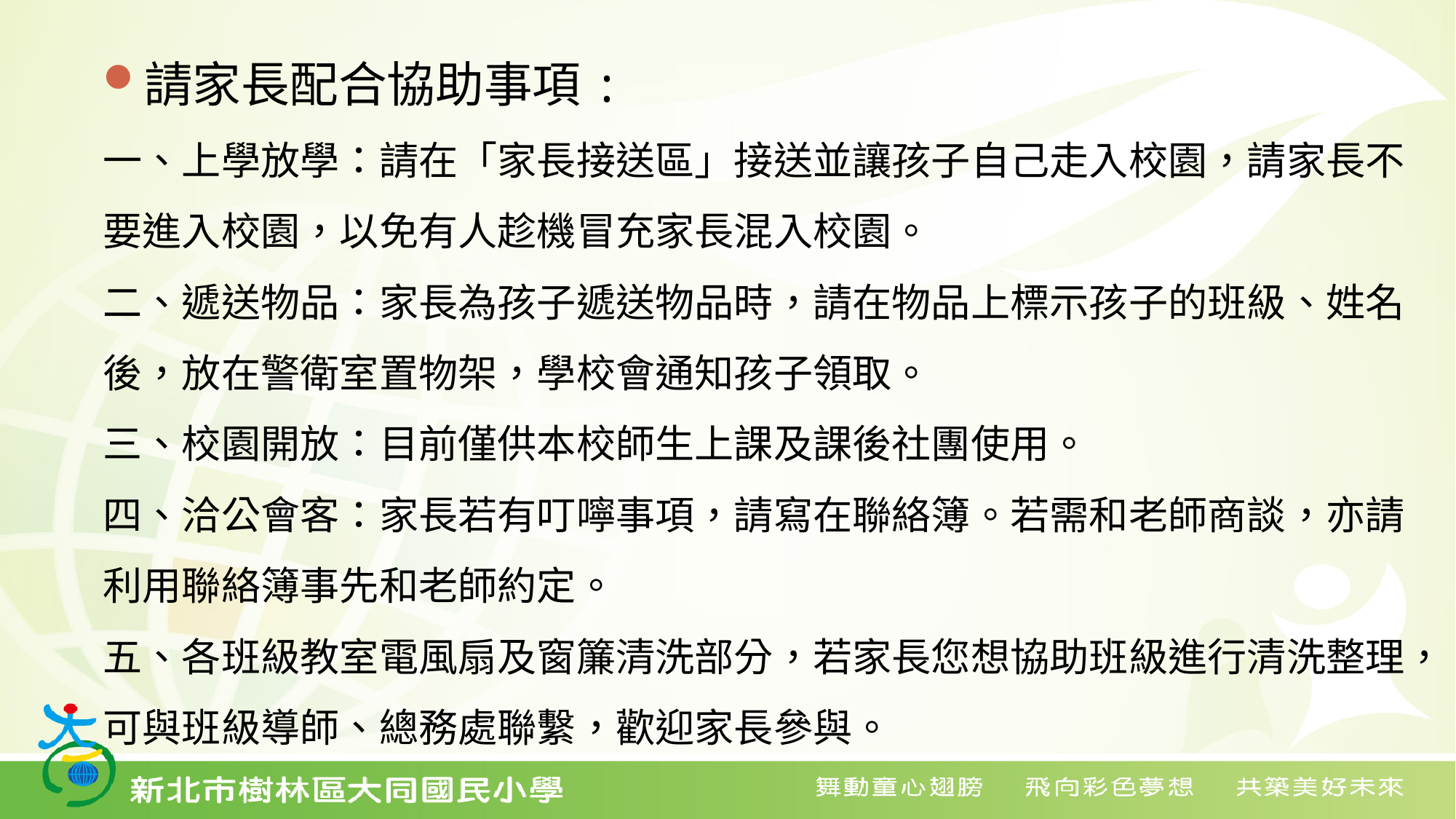

請家長配合協助事項:
一、上學放學：請在「家長接送區」接送並讓孩子自己走入校園，請家長不要進入校園，以免有人趁機冒充家長混入校園。
二、遞送物品：家長為孩子遞送物品時，請在物品上標示孩子的班級、姓名後，放在警衛室置物架，學校會通知孩子領取。
三、校園開放：目前僅供本校師生上課及課後社團使用。
四、洽公會客：家長若有叮嚀事項，請寫在聯絡簿。若需和老師商談，亦請利用聯絡簿事先和老師約定。
五、各班級教室電風扇及窗簾清洗部分，若家長您想協助班級進行清洗整理，可與班級導師、總務處聯繫，歡迎家長參與。